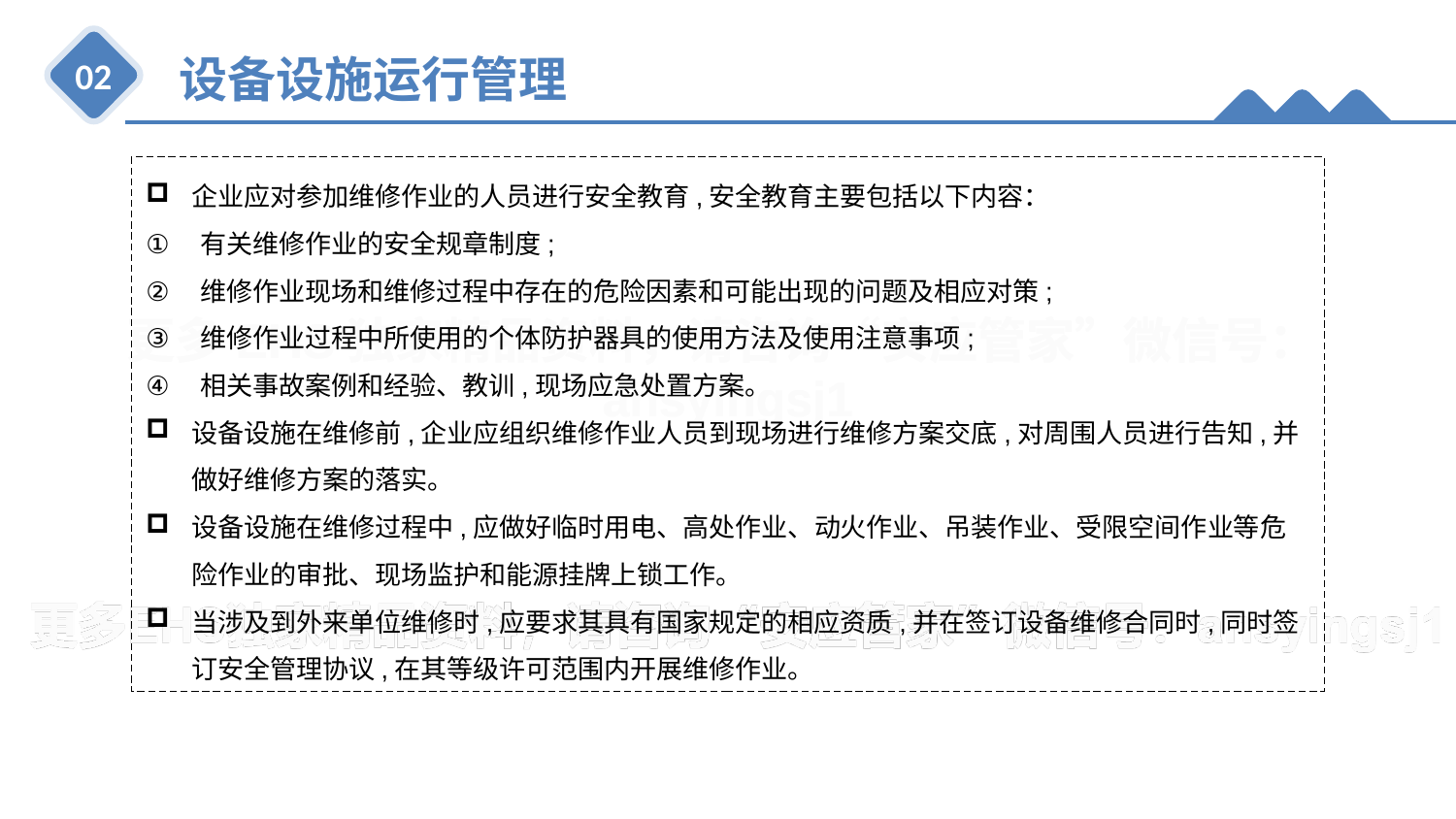

设备设施运行管理
02

企业应对参加维修作业的人员进行安全教育,安全教育主要包括以下内容：
有关维修作业的安全规章制度;
维修作业现场和维修过程中存在的危险因素和可能出现的问题及相应对策;
维修作业过程中所使用的个体防护器具的使用方法及使用注意事项;
相关事故案例和经验、教训,现场应急处置方案。
设备设施在维修前,企业应组织维修作业人员到现场进行维修方案交底,对周围人员进行告知,并做好维修方案的落实。
设备设施在维修过程中,应做好临时用电、高处作业、动火作业、吊装作业、受限空间作业等危险作业的审批、现场监护和能源挂牌上锁工作。
当涉及到外来单位维修时,应要求其具有国家规定的相应资质,并在签订设备维修合同时,同时签订安全管理协议,在其等级许可范围内开展维修作业。